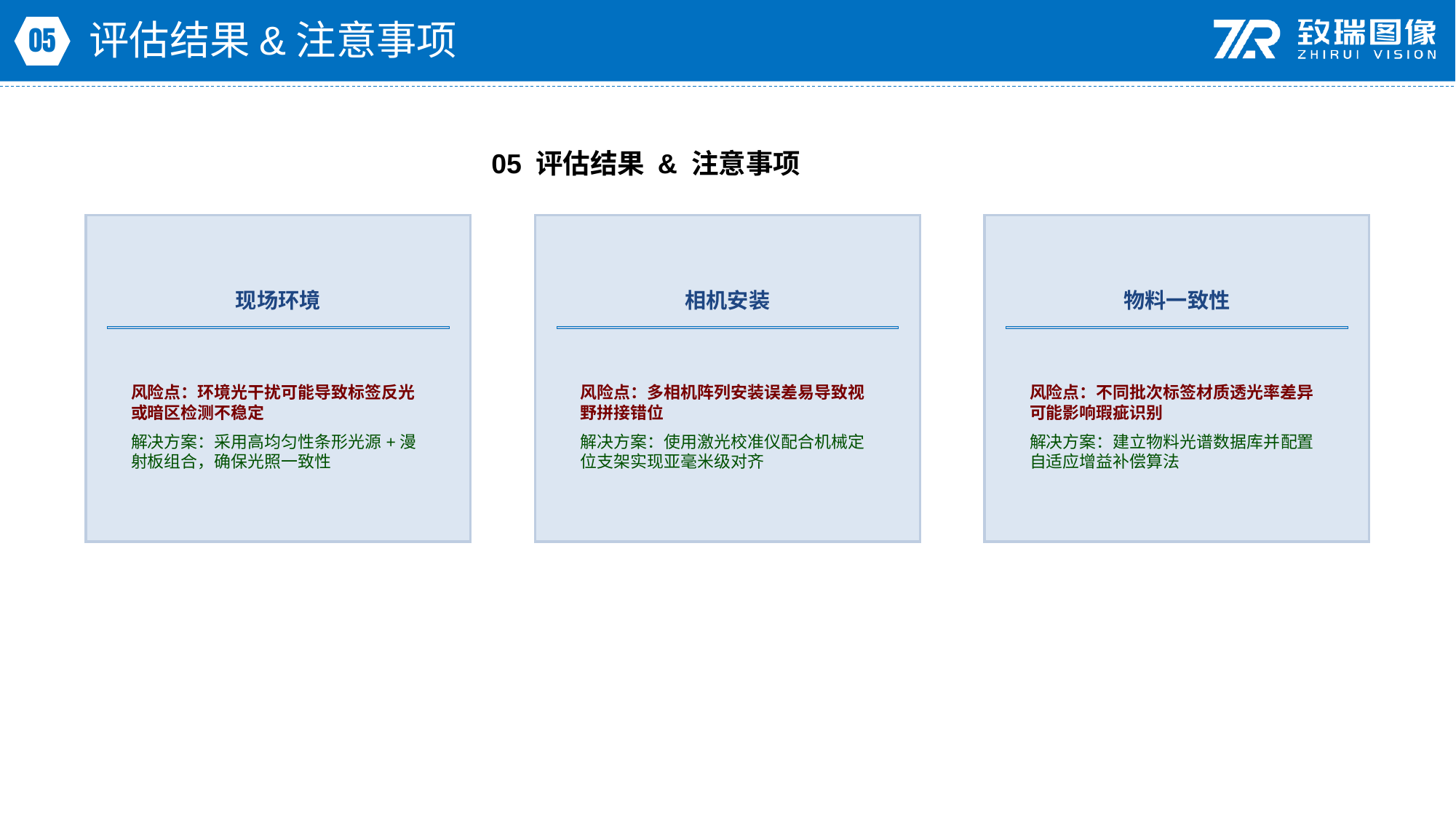

评估结果&注意事项
05

05 评估结果 & 注意事项

现场环境

相机安装

物料一致性

风险点：环境光干扰可能导致标签反光或暗区检测不稳定
解决方案：采用高均匀性条形光源+漫射板组合，确保光照一致性

风险点：多相机阵列安装误差易导致视野拼接错位
解决方案：使用激光校准仪配合机械定位支架实现亚毫米级对齐

风险点：不同批次标签材质透光率差异可能影响瑕疵识别
解决方案：建立物料光谱数据库并配置自适应增益补偿算法